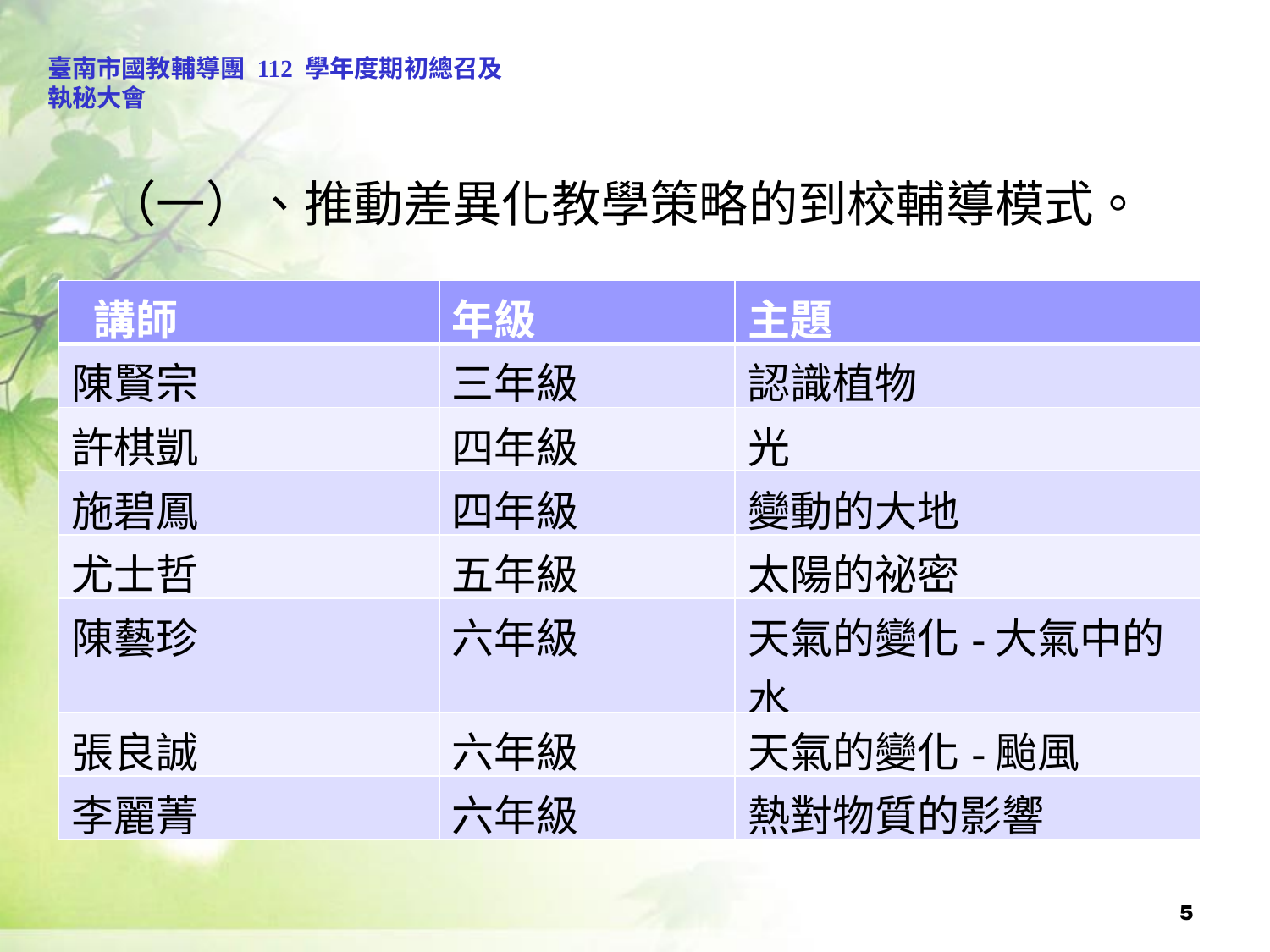

臺南市國教輔導團 112 學年度期初總召及執秘大會
（一）、推動差異化教學策略的到校輔導模式。
| 講師 | 年級 | 主題 |
| --- | --- | --- |
| 陳賢宗 | 三年級 | 認識植物 |
| 許棋凱 | 四年級 | 光 |
| 施碧鳳 | 四年級 | 變動的大地 |
| 尤士哲 | 五年級 | 太陽的祕密 |
| 陳藝珍 | 六年級 | 天氣的變化-大氣中的水 |
| 張良誠 | 六年級 | 天氣的變化-颱風 |
| 李麗菁 | 六年級 | 熱對物質的影響 |
5